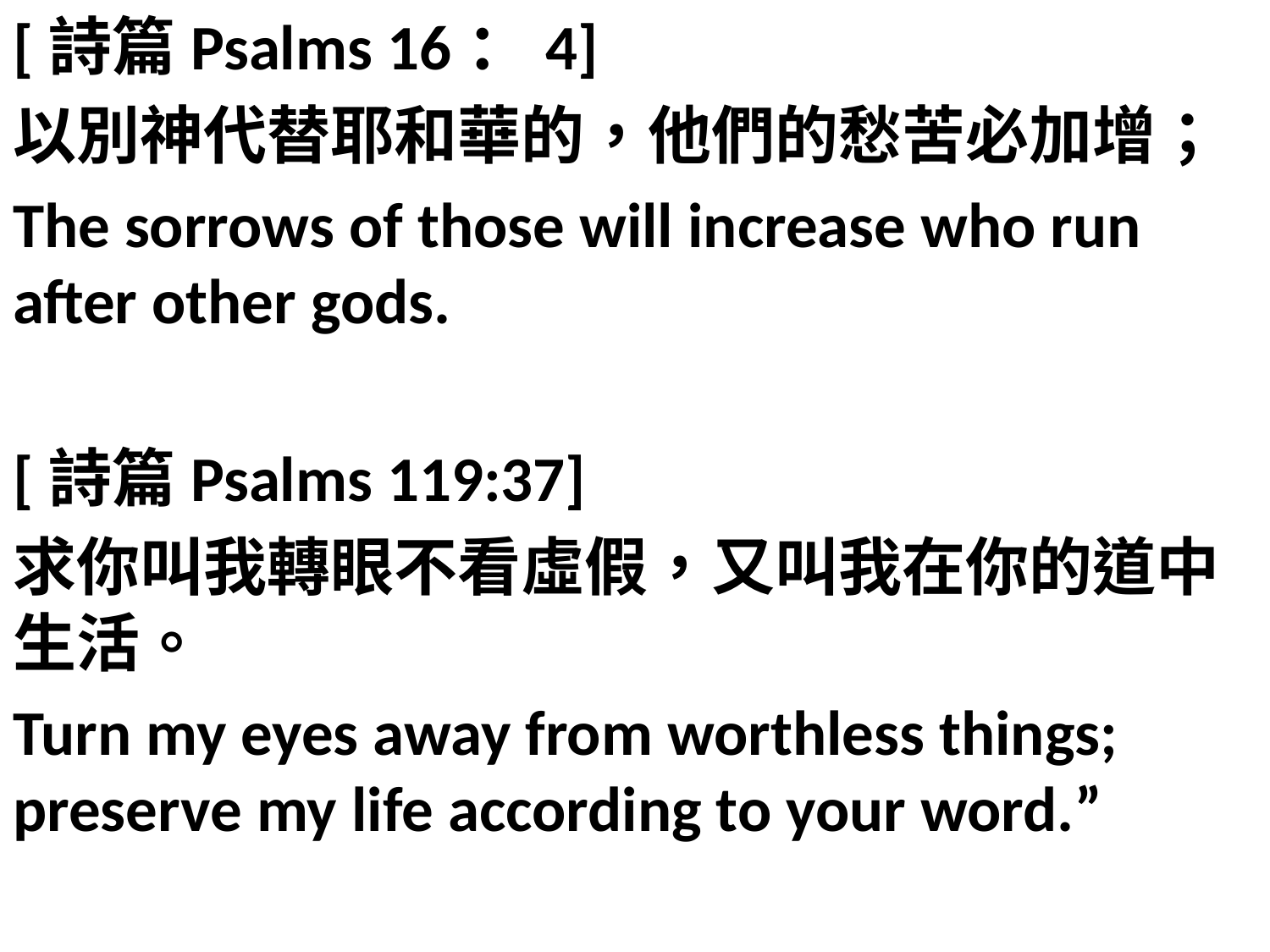

[詩篇Psalms 16：4]
以別神代替耶和華的，他們的愁苦必加增；
The sorrows of those will increase who run after other gods.

[詩篇Psalms 119:37]
求你叫我轉眼不看虛假，又叫我在你的道中生活。
Turn my eyes away from worthless things; preserve my life according to your word.”